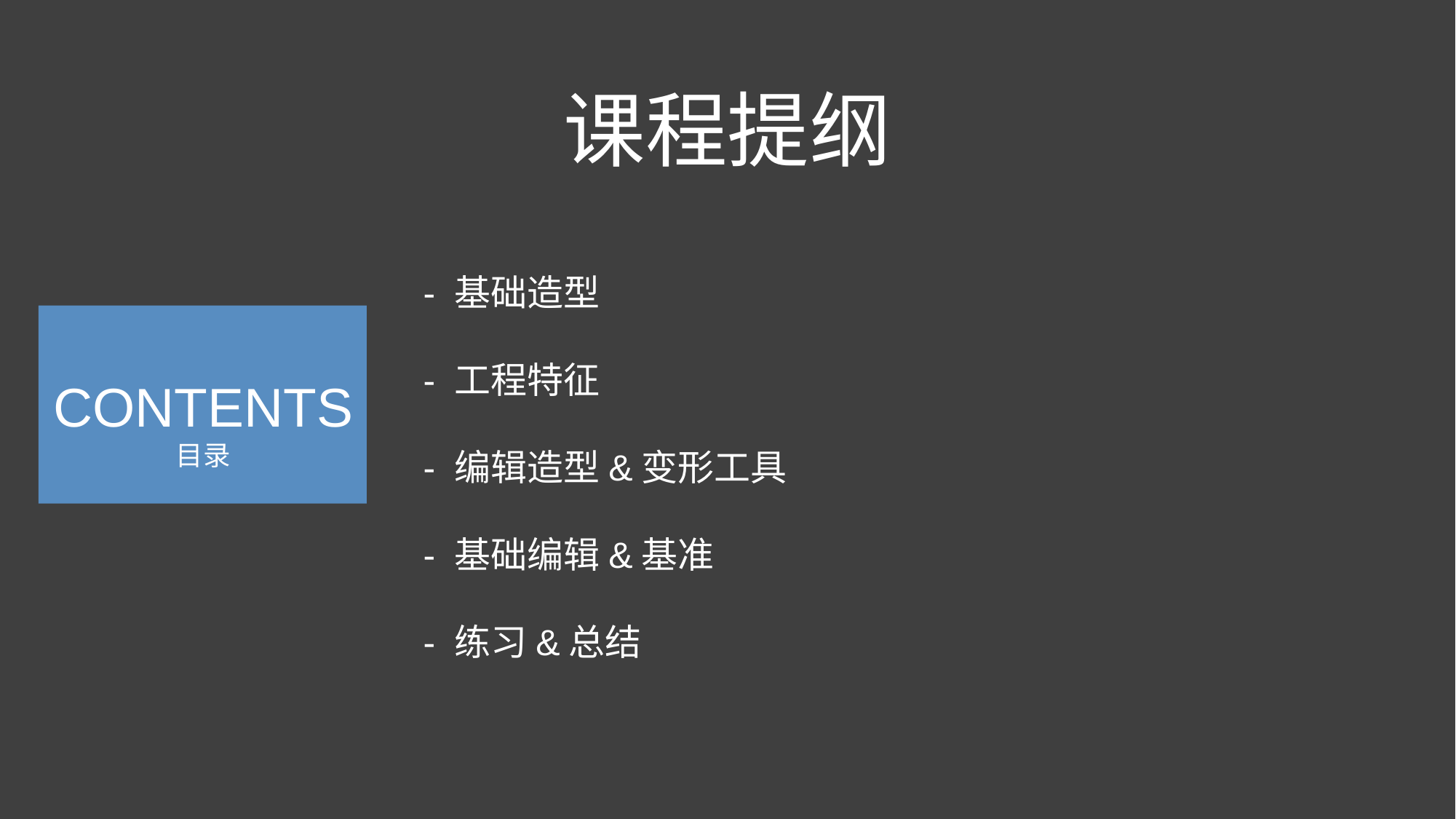

课程提纲
# - 基础造型 - 工程特征 - 编辑造型&变形工具 - 基础编辑&基准 - 练习&总结